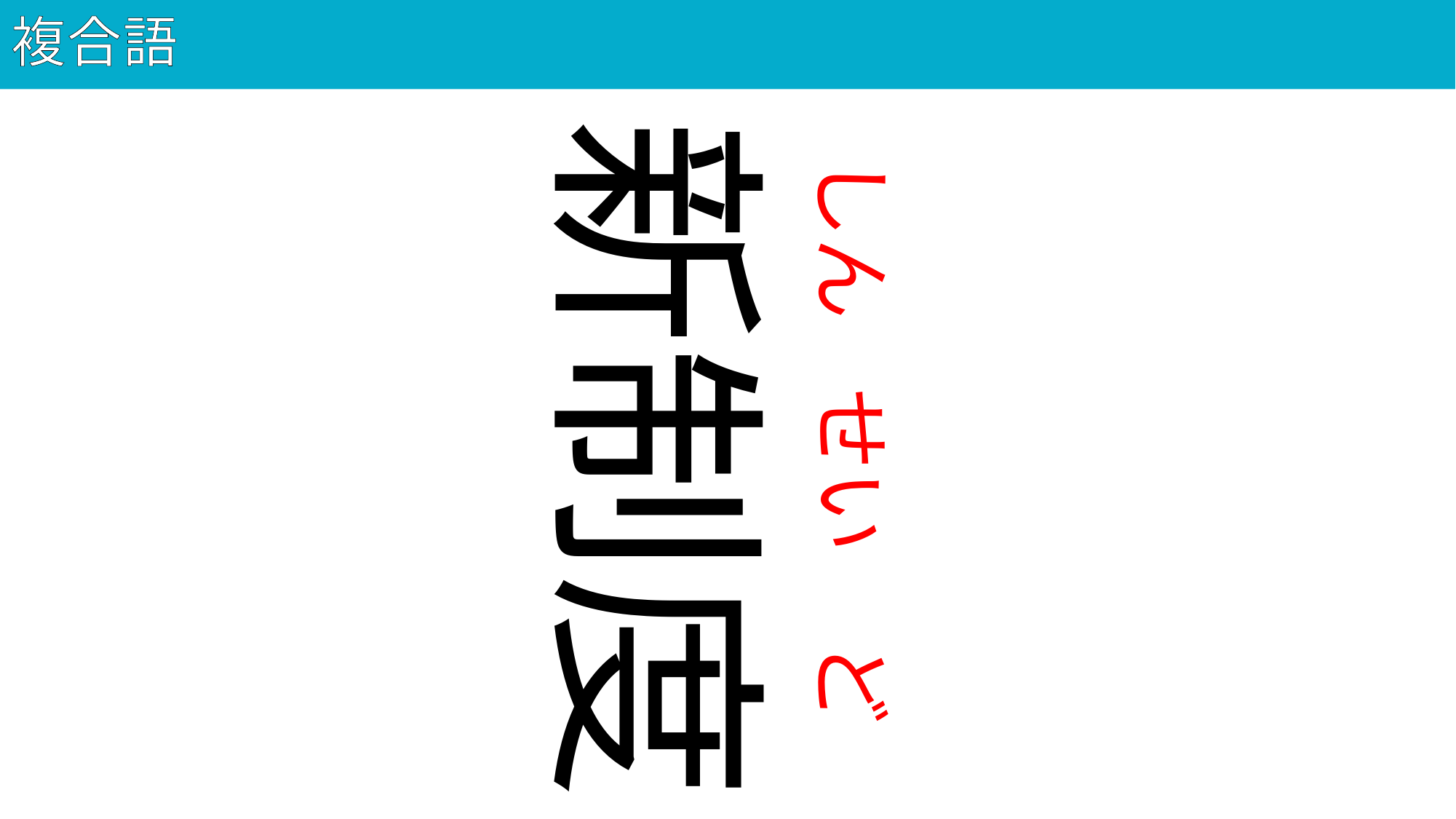

# 複合語
101
新制度
しん
せい
ど